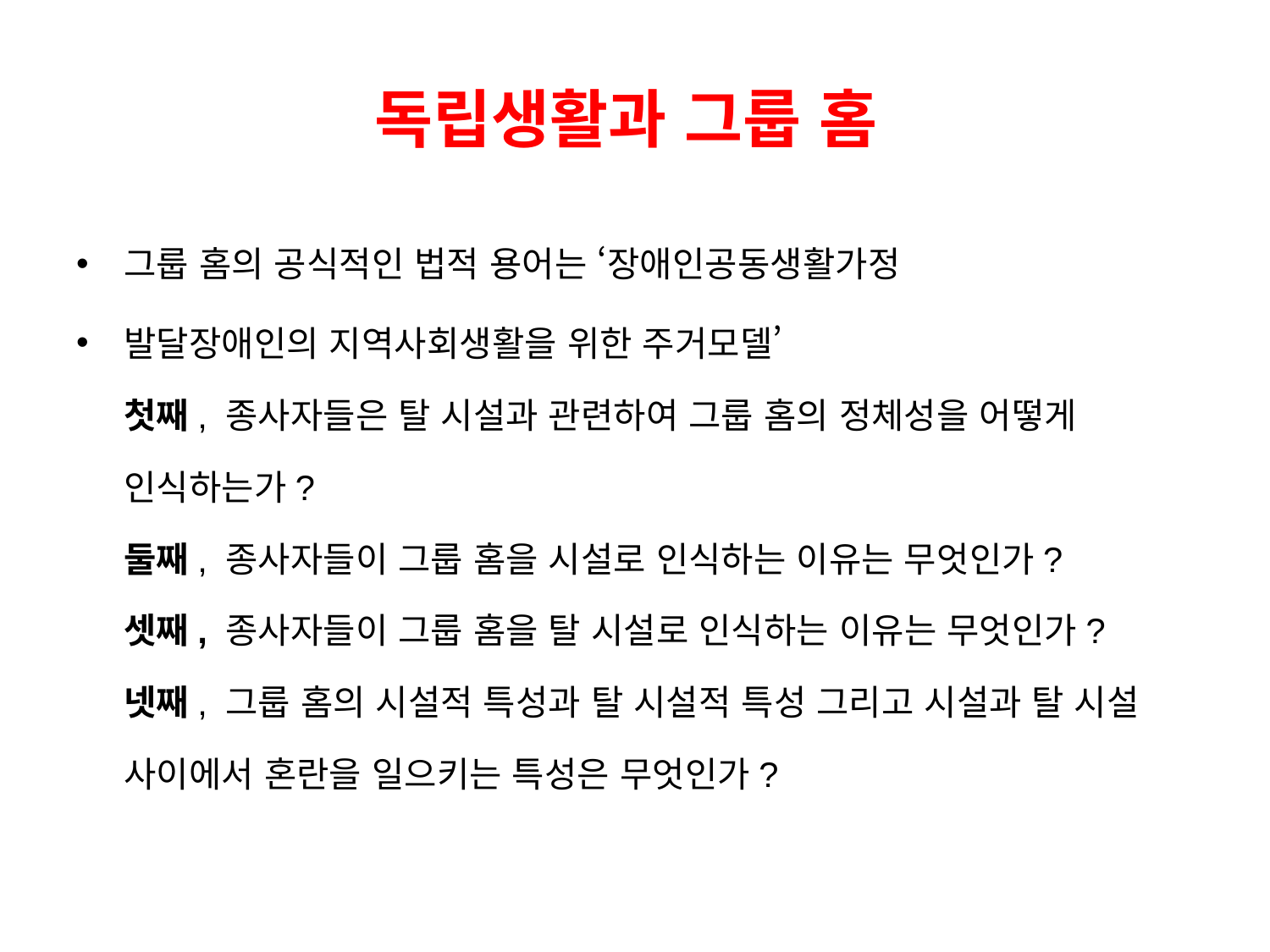

# 독립생활과 그룹 홈
그룹 홈의 공식적인 법적 용어는 ‘장애인공동생활가정
발달장애인의 지역사회생활을 위한 주거모델’
첫째, 종사자들은 탈 시설과 관련하여 그룹 홈의 정체성을 어떻게 인식하는가?
둘째, 종사자들이 그룹 홈을 시설로 인식하는 이유는 무엇인가?
셋째, 종사자들이 그룹 홈을 탈 시설로 인식하는 이유는 무엇인가?
넷째, 그룹 홈의 시설적 특성과 탈 시설적 특성 그리고 시설과 탈 시설 사이에서 혼란을 일으키는 특성은 무엇인가?